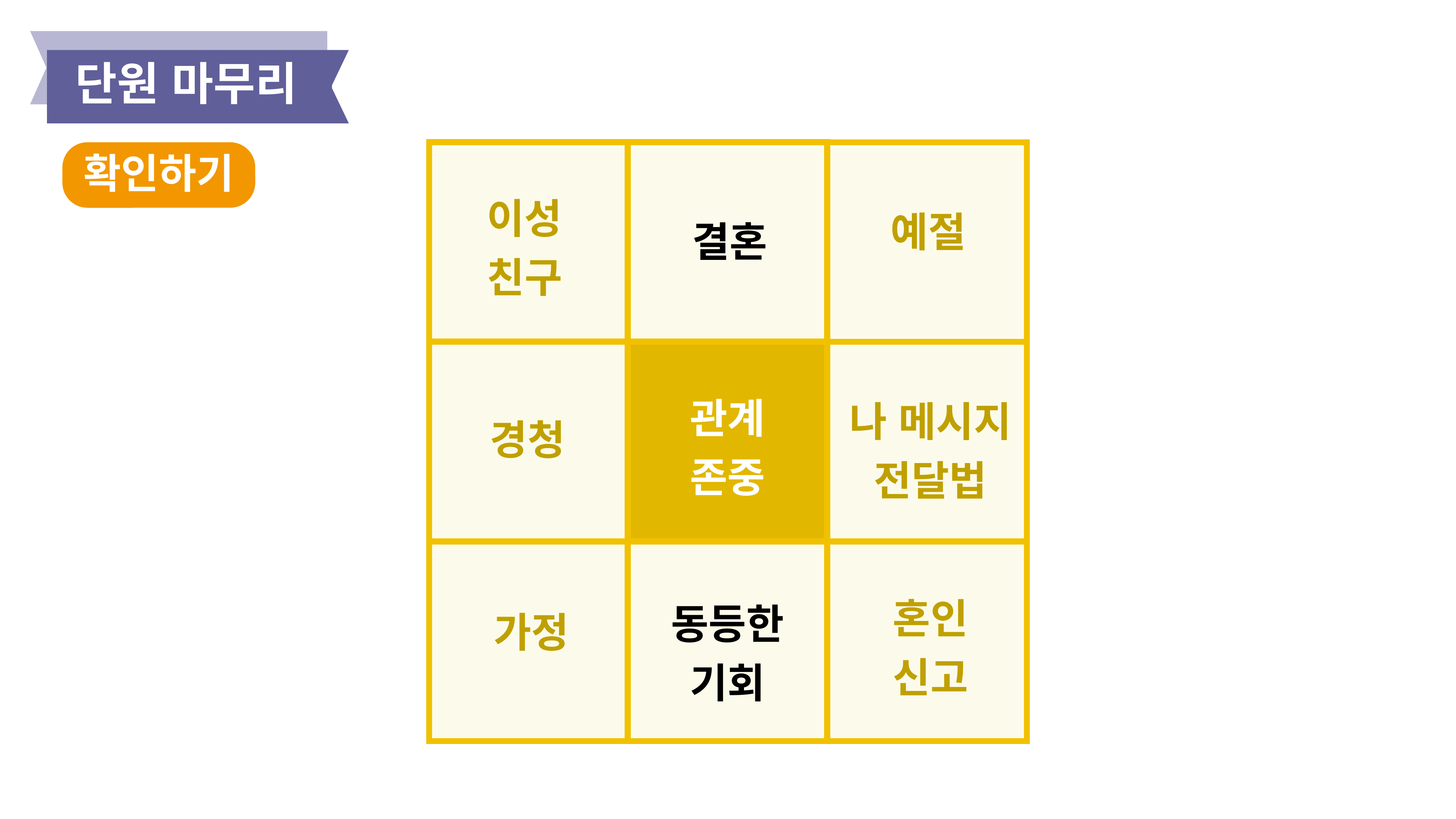

단원 마무리

확인하기

이성
친구
결혼
예절

관계
존중
나 메시지
전달법
경청

혼인
신고
동등한
기회
가정